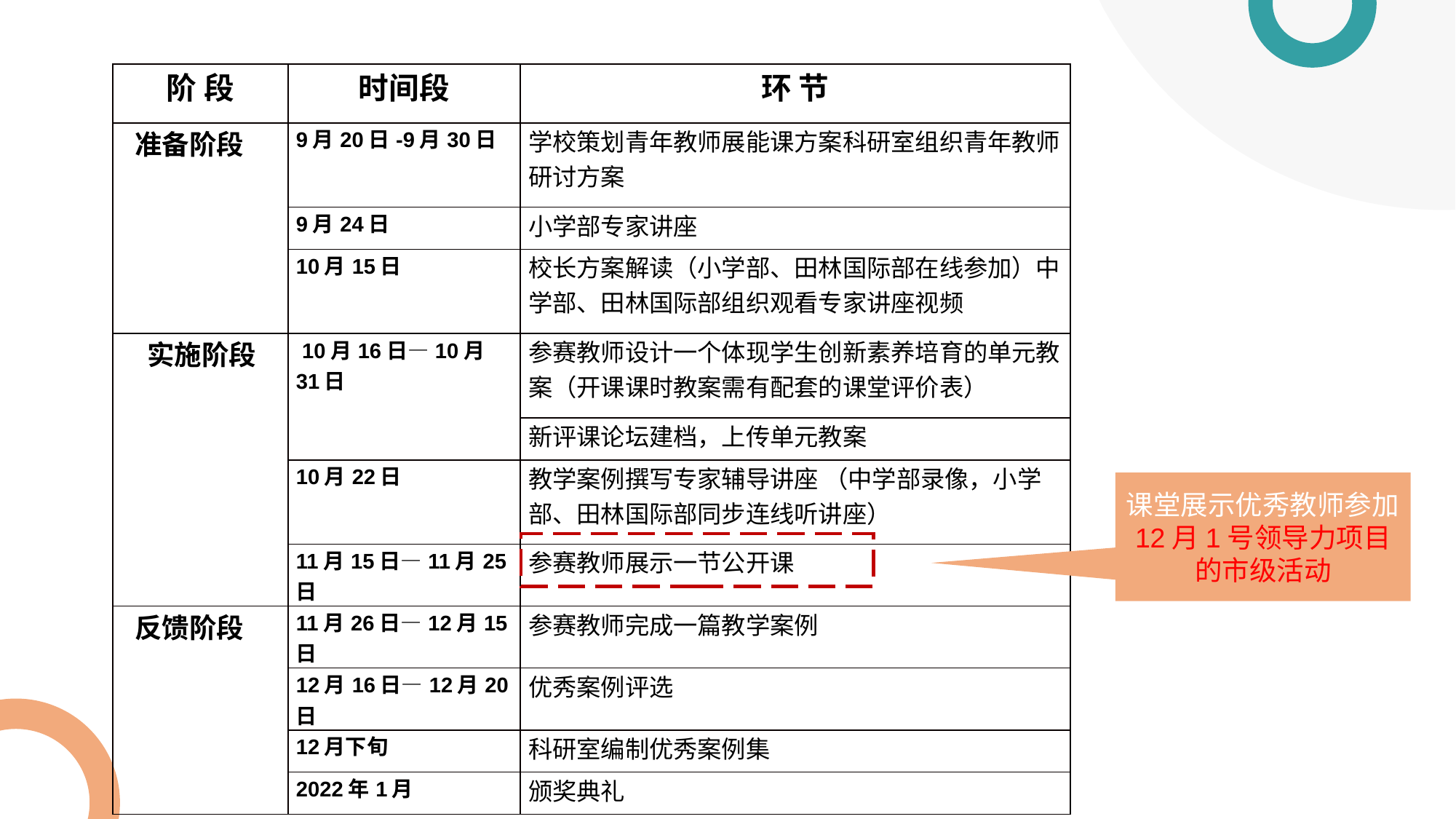

| 阶 段 | 时间段 | 环 节 |
| --- | --- | --- |
| 准备阶段 | 9月20日-9月30日 | 学校策划青年教师展能课方案科研室组织青年教师研讨方案 |
|  | 9月24日 | 小学部专家讲座 |
|  | 10月15日 | 校长方案解读（小学部、田林国际部在线参加）中学部、田林国际部组织观看专家讲座视频 |
| 实施阶段 | 10月16日—10月31日 | 参赛教师设计一个体现学生创新素养培育的单元教案（开课课时教案需有配套的课堂评价表） |
|  |  | 新评课论坛建档，上传单元教案 |
|  | 10月22日 | 教学案例撰写专家辅导讲座 （中学部录像，小学部、田林国际部同步连线听讲座） |
|  | 11月15日—11月25日 | 参赛教师展示一节公开课 |
| 反馈阶段 | 11月26日—12月15日 | 参赛教师完成一篇教学案例 |
|  | 12月16日—12月20日 | 优秀案例评选 |
|  | 12月下旬 | 科研室编制优秀案例集 |
|  | 2022年1月 | 颁奖典礼 |
课堂展示优秀教师参加12月1号领导力项目的市级活动